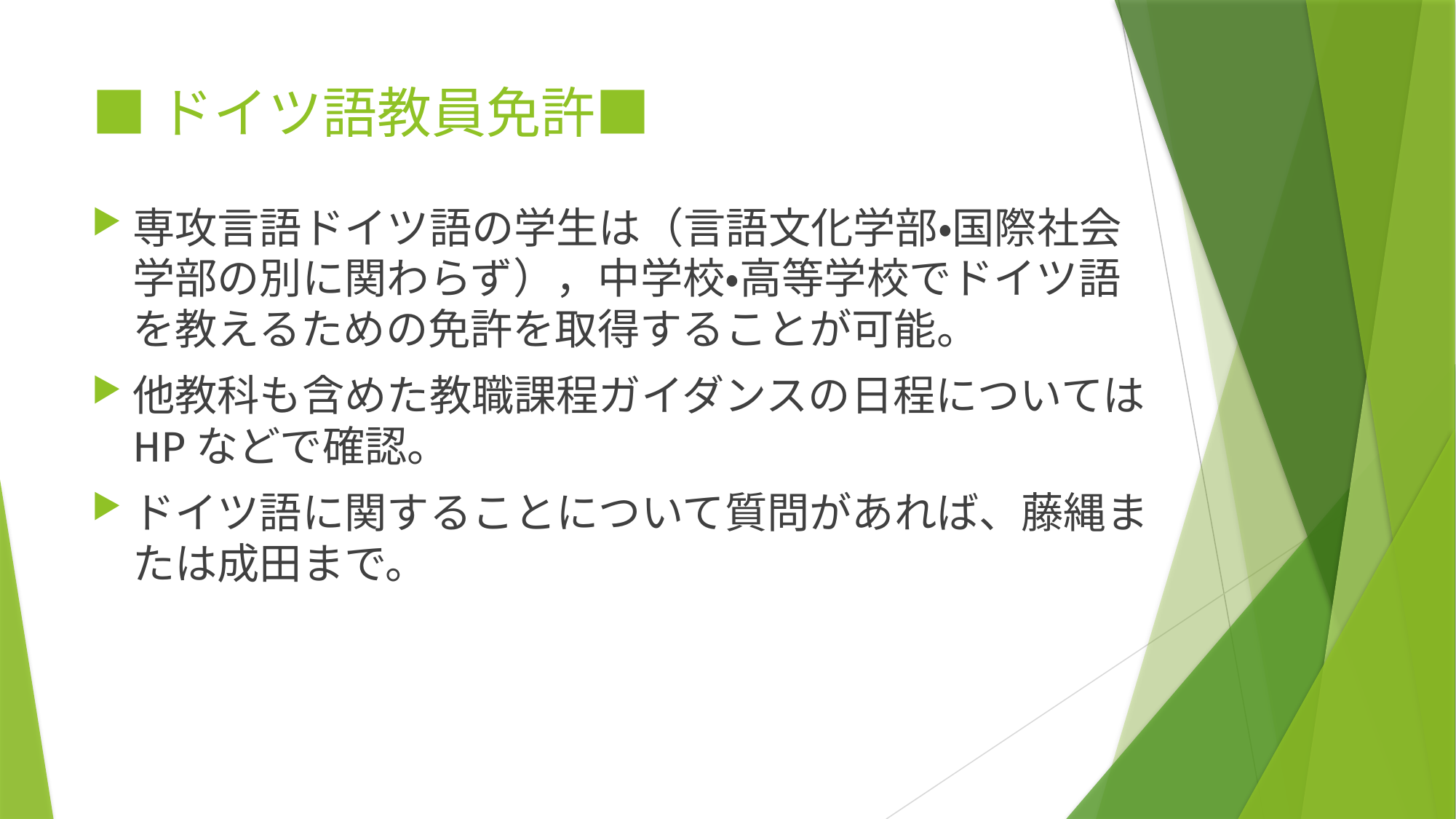

# ■ドイツ語教員免許■
専攻言語ドイツ語の学生は（言語文化学部・国際社会学部の別に関わらず），中学校・高等学校でドイツ語を教えるための免許を取得することが可能。
他教科も含めた教職課程ガイダンスの日程についてはHPなどで確認。
ドイツ語に関することについて質問があれば、藤縄または成田まで。